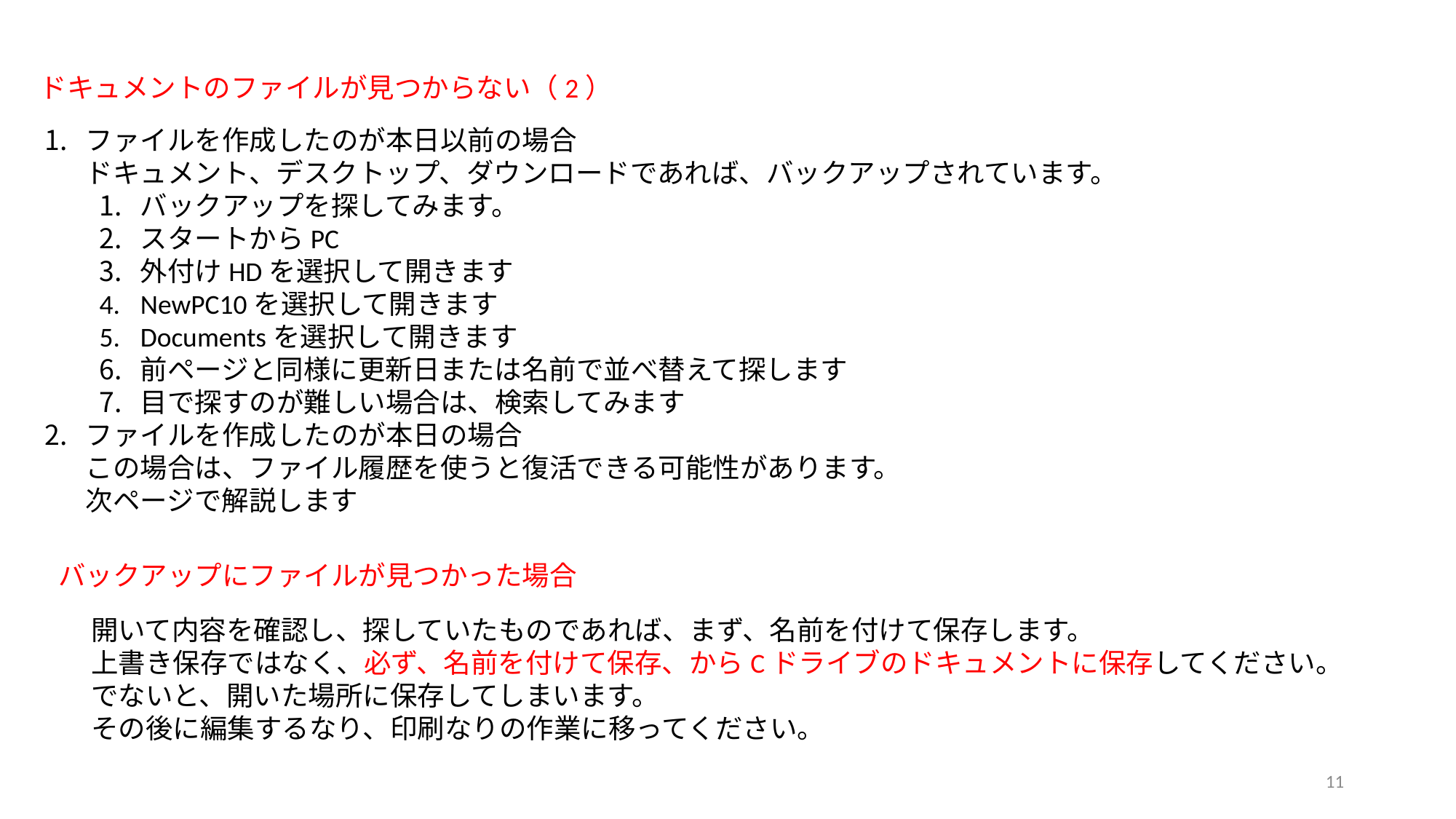

ドキュメントのファイルが見つからない（2）
ファイルを作成したのが本日以前の場合
ドキュメント、デスクトップ、ダウンロードであれば、バックアップされています。
バックアップを探してみます。
スタートからPC
外付けHDを選択して開きます
NewPC10を選択して開きます
Documentsを選択して開きます
前ページと同様に更新日または名前で並べ替えて探します
目で探すのが難しい場合は、検索してみます
ファイルを作成したのが本日の場合
この場合は、ファイル履歴を使うと復活できる可能性があります。
次ページで解説します
バックアップにファイルが見つかった場合
開いて内容を確認し、探していたものであれば、まず、名前を付けて保存します。
上書き保存ではなく、必ず、名前を付けて保存、からCドライブのドキュメントに保存してください。
でないと、開いた場所に保存してしまいます。
その後に編集するなり、印刷なりの作業に移ってください。
11